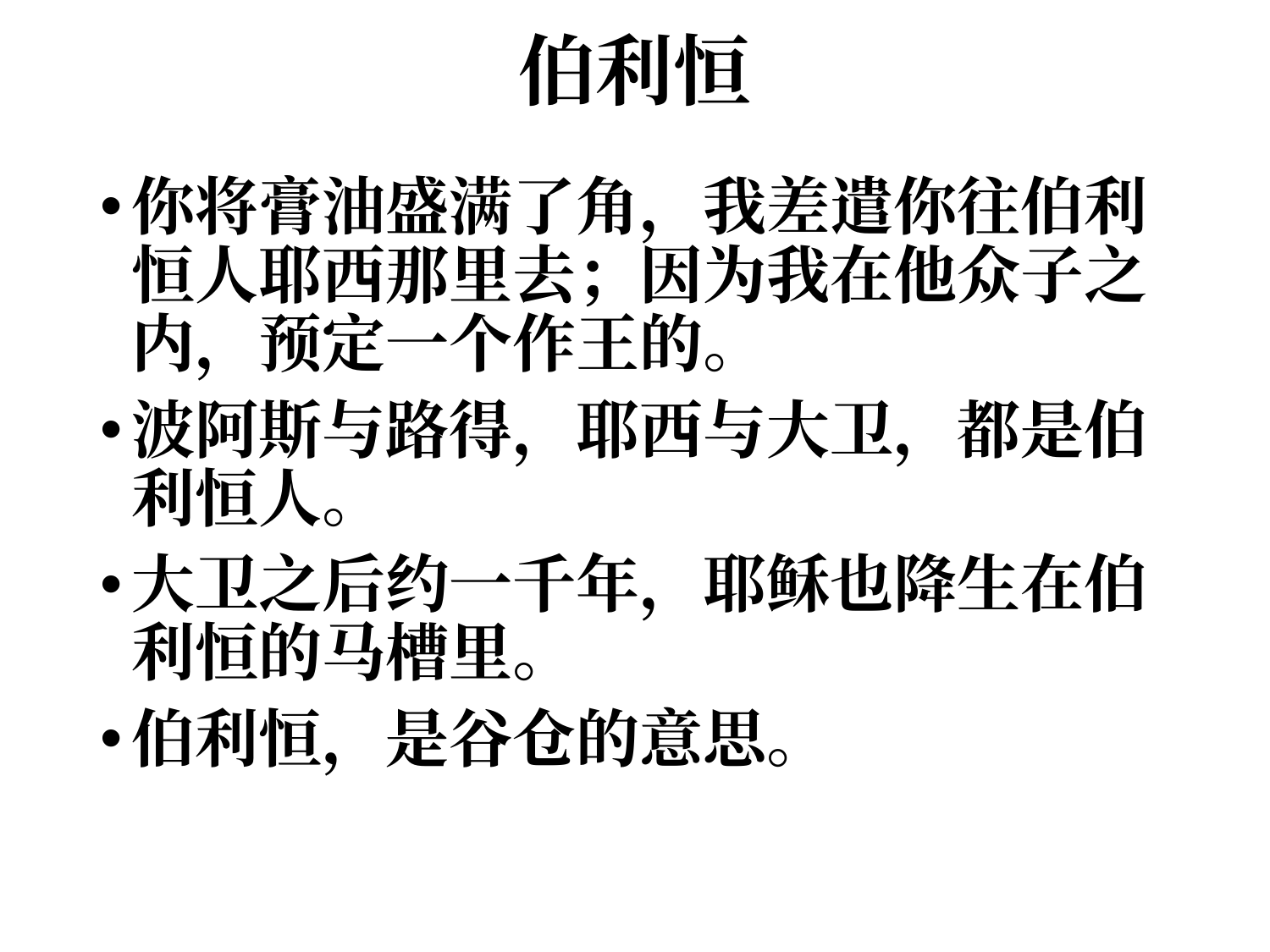

# 伯利恒
你将膏油盛满了角，我差遣你往伯利恒人耶西那里去；因为我在他众子之内，预定一个作王的。
波阿斯与路得，耶西与大卫，都是伯利恒人。
大卫之后约一千年，耶稣也降生在伯利恒的马槽里。
伯利恒，是谷仓的意思。